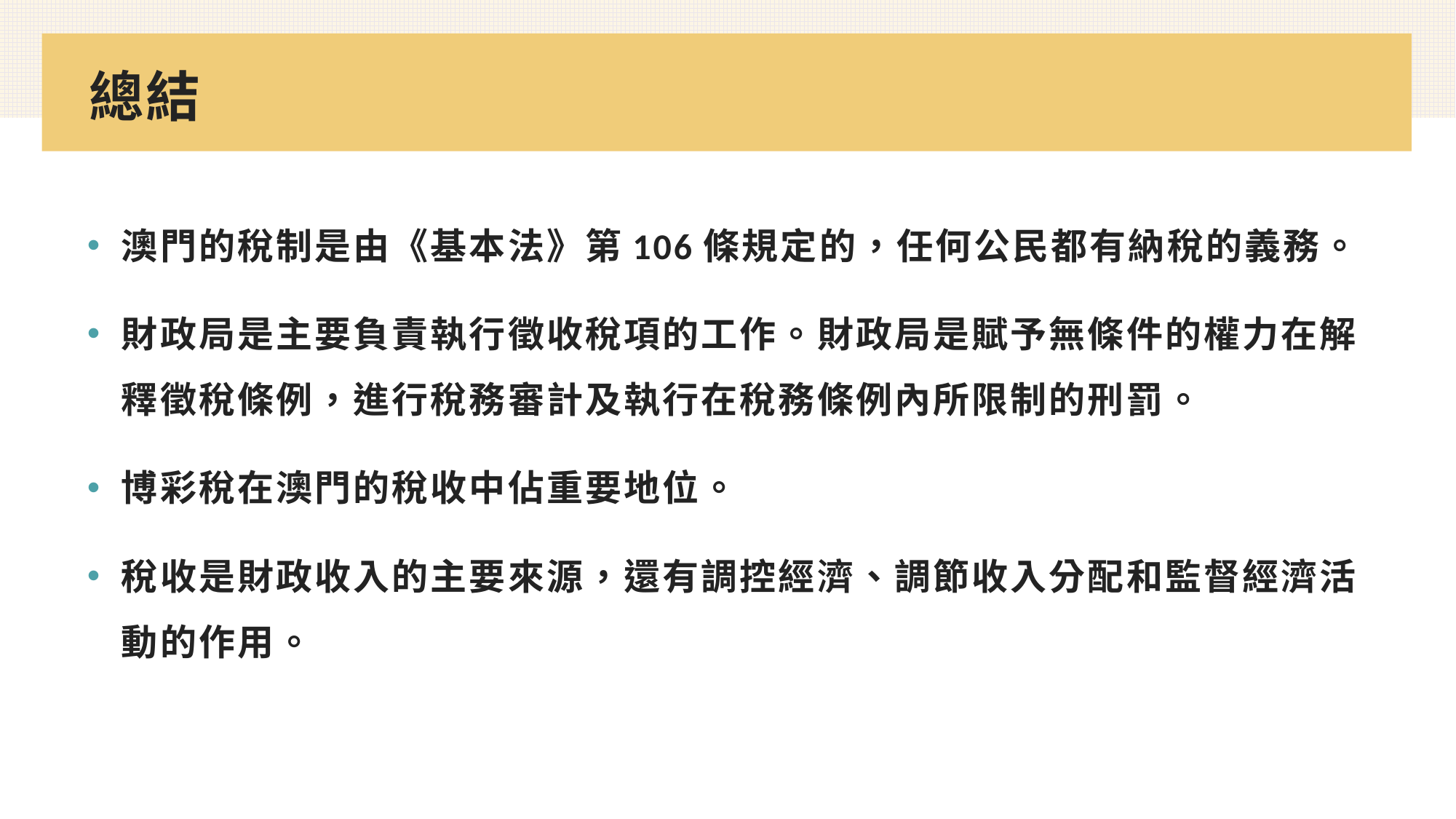

# 總結
澳門的稅制是由《基本法》第106條規定的，任何公民都有納稅的義務。
財政局是主要負責執行徵收稅項的工作。財政局是賦予無條件的權力在解釋徵稅條例，進行稅務審計及執行在稅務條例內所限制的刑罰。
博彩稅在澳門的稅收中佔重要地位。
稅收是財政收入的主要來源，還有調控經濟、調節收入分配和監督經濟活動的作用。